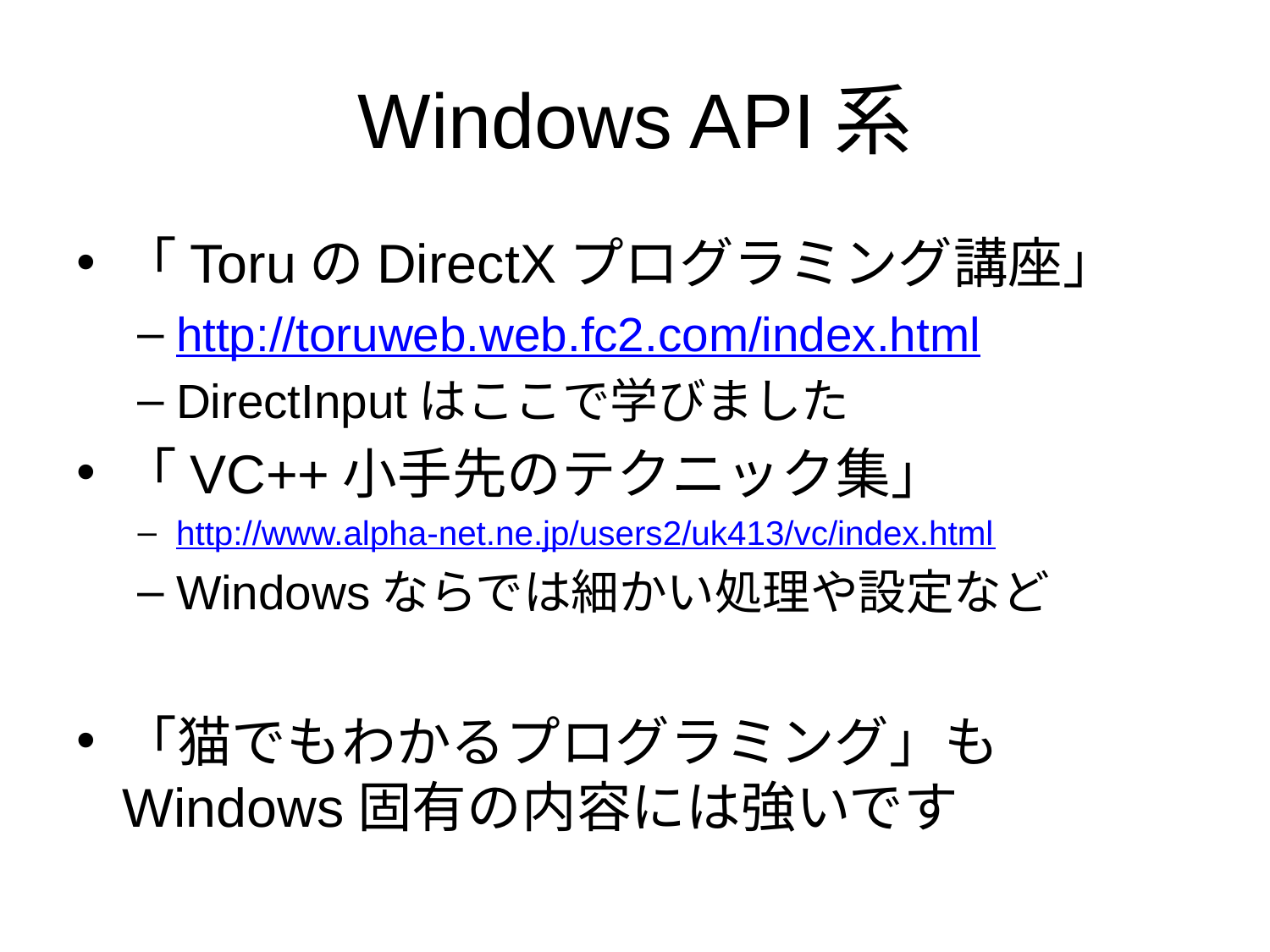

# Windows API系
「ToruのDirectXプログラミング講座」
http://toruweb.web.fc2.com/index.html
DirectInputはここで学びました
「VC++小手先のテクニック集」
http://www.alpha-net.ne.jp/users2/uk413/vc/index.html
Windowsならでは細かい処理や設定など

「猫でもわかるプログラミング」もWindows固有の内容には強いです